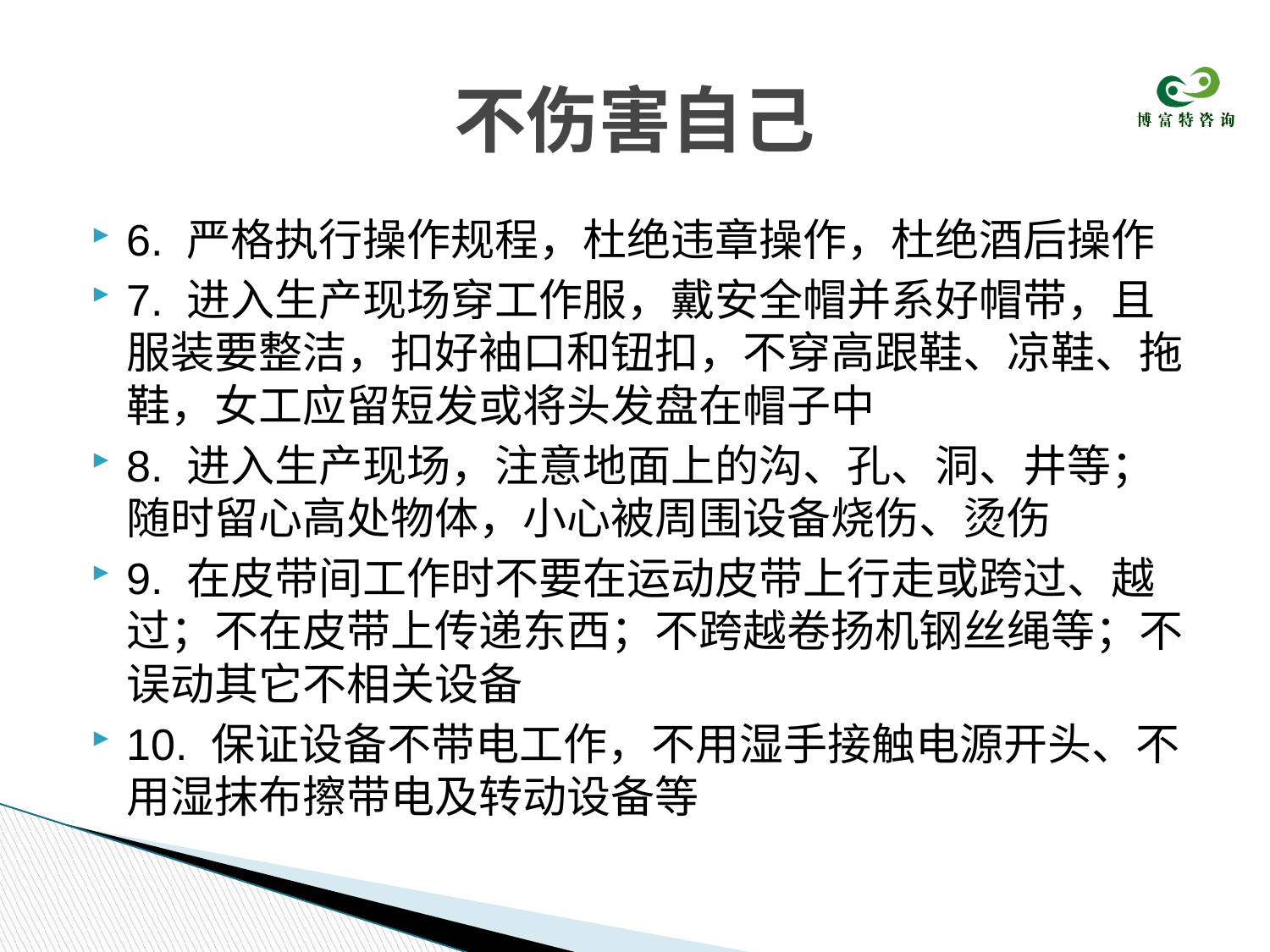

# 不伤害自己
6. 严格执行操作规程，杜绝违章操作，杜绝酒后操作
7. 进入生产现场穿工作服，戴安全帽并系好帽带，且服装要整洁，扣好袖口和钮扣，不穿高跟鞋、凉鞋、拖鞋，女工应留短发或将头发盘在帽子中
8. 进入生产现场，注意地面上的沟、孔、洞、井等；随时留心高处物体，小心被周围设备烧伤、烫伤
9. 在皮带间工作时不要在运动皮带上行走或跨过、越过；不在皮带上传递东西；不跨越卷扬机钢丝绳等；不误动其它不相关设备
10. 保证设备不带电工作，不用湿手接触电源开头、不用湿抹布擦带电及转动设备等